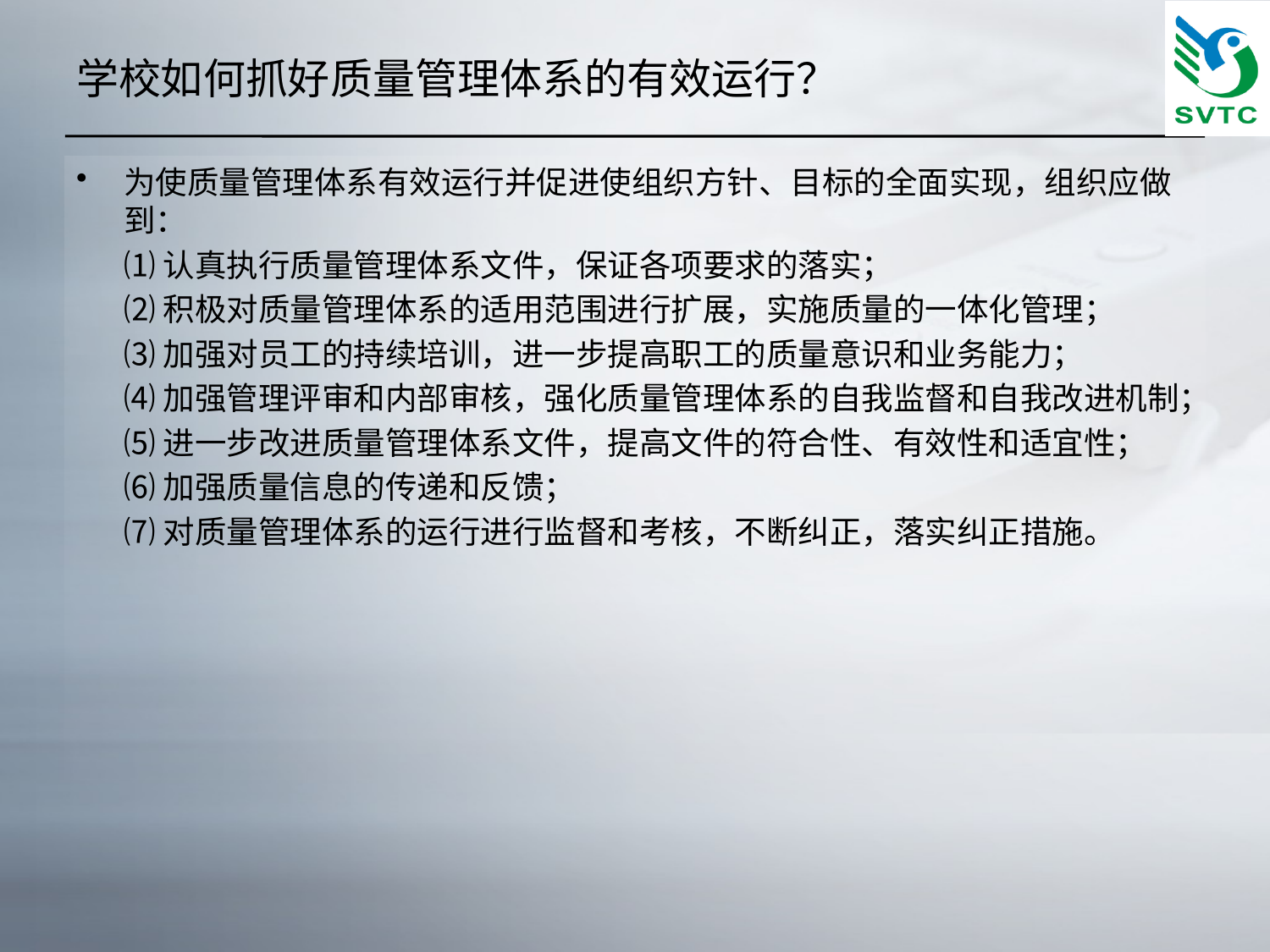

# 学校如何抓好质量管理体系的有效运行？
为使质量管理体系有效运行并促进使组织方针、目标的全面实现，组织应做到：
	⑴认真执行质量管理体系文件，保证各项要求的落实；
	⑵积极对质量管理体系的适用范围进行扩展，实施质量的一体化管理；
	⑶加强对员工的持续培训，进一步提高职工的质量意识和业务能力；
	⑷加强管理评审和内部审核，强化质量管理体系的自我监督和自我改进机制；
	⑸进一步改进质量管理体系文件，提高文件的符合性、有效性和适宜性；
	⑹加强质量信息的传递和反馈；
	⑺对质量管理体系的运行进行监督和考核，不断纠正，落实纠正措施。